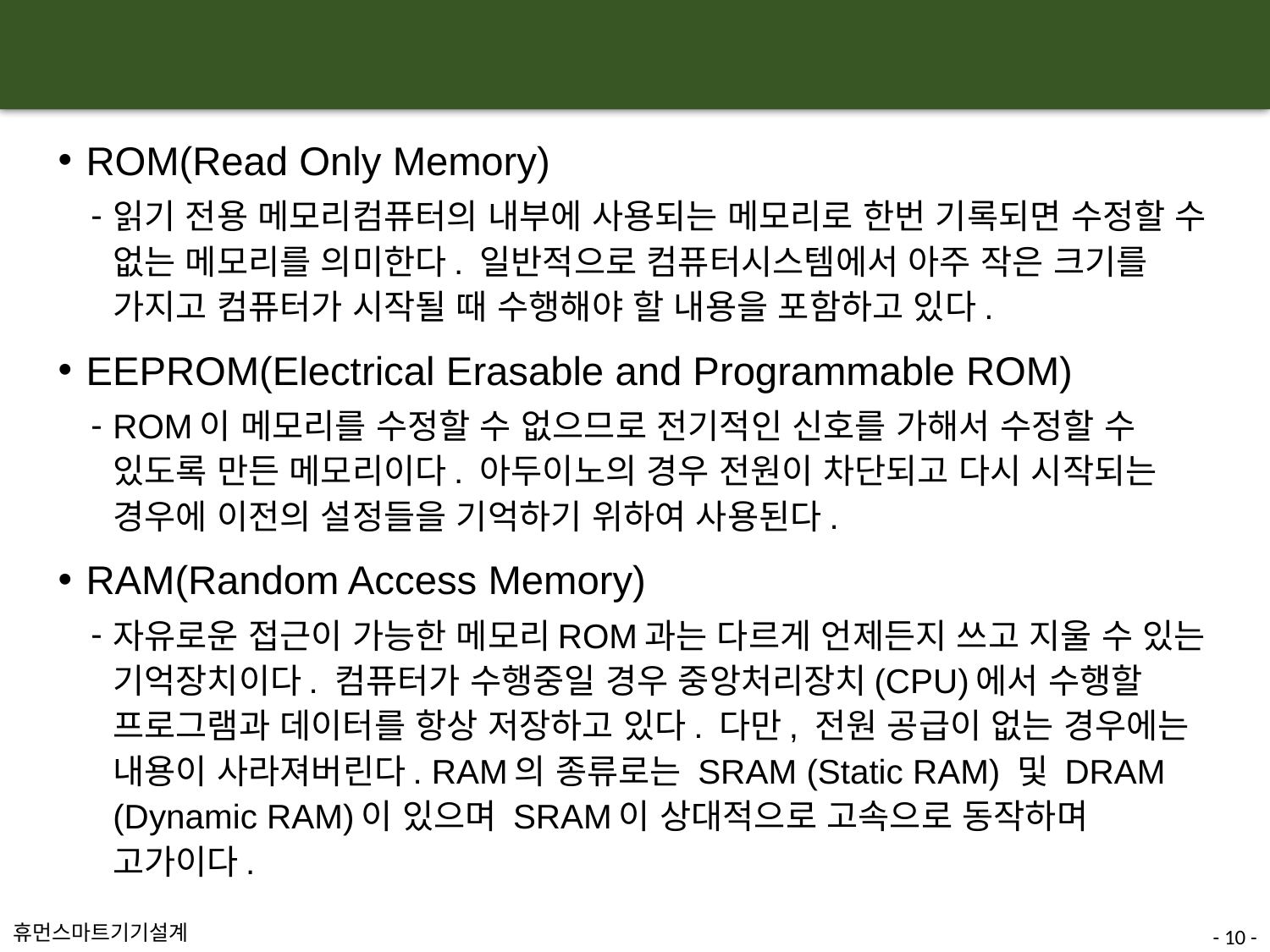

#
ROM(Read Only Memory)
읽기 전용 메모리컴퓨터의 내부에 사용되는 메모리로 한번 기록되면 수정할 수 없는 메모리를 의미한다. 일반적으로 컴퓨터시스템에서 아주 작은 크기를 가지고 컴퓨터가 시작될 때 수행해야 할 내용을 포함하고 있다.
EEPROM(Electrical Erasable and Programmable ROM)
ROM이 메모리를 수정할 수 없으므로 전기적인 신호를 가해서 수정할 수 있도록 만든 메모리이다. 아두이노의 경우 전원이 차단되고 다시 시작되는 경우에 이전의 설정들을 기억하기 위하여 사용된다.
RAM(Random Access Memory)
자유로운 접근이 가능한 메모리ROM과는 다르게 언제든지 쓰고 지울 수 있는 기억장치이다. 컴퓨터가 수행중일 경우 중앙처리장치(CPU)에서 수행할 프로그램과 데이터를 항상 저장하고 있다. 다만, 전원 공급이 없는 경우에는 내용이 사라져버린다. RAM의 종류로는 SRAM (Static RAM) 및 DRAM (Dynamic RAM)이 있으며 SRAM이 상대적으로 고속으로 동작하며 고가이다.
- 10 -